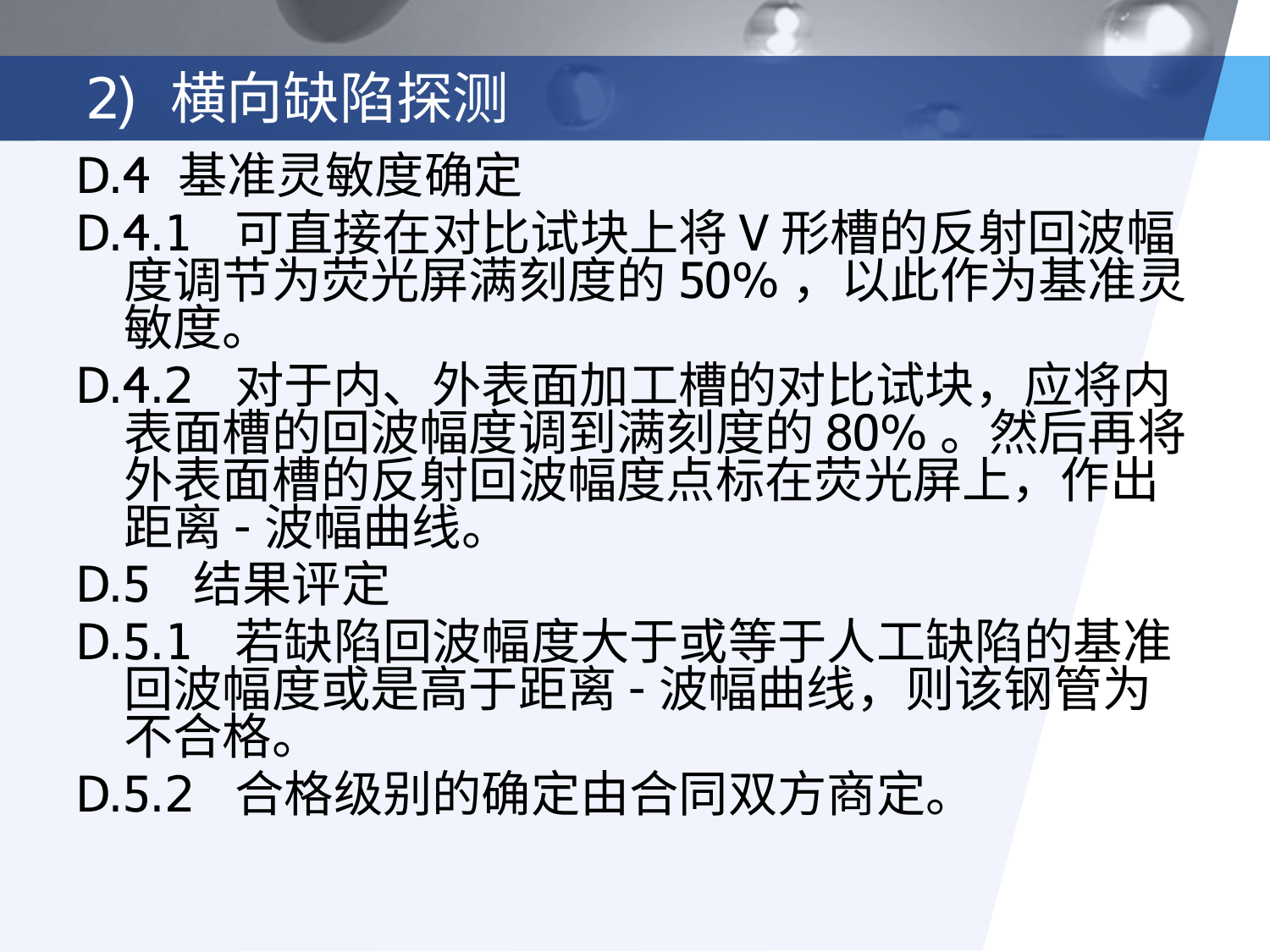

# 2) 横向缺陷探测
D.4 基准灵敏度确定
D.4.1  可直接在对比试块上将V形槽的反射回波幅度调节为荧光屏满刻度的50%，以此作为基准灵敏度。
D.4.2  对于内、外表面加工槽的对比试块，应将内表面槽的回波幅度调到满刻度的80%。然后再将外表面槽的反射回波幅度点标在荧光屏上，作出距离-波幅曲线。
D.5  结果评定
D.5.1  若缺陷回波幅度大于或等于人工缺陷的基准回波幅度或是高于距离-波幅曲线，则该钢管为不合格。
D.5.2  合格级别的确定由合同双方商定。